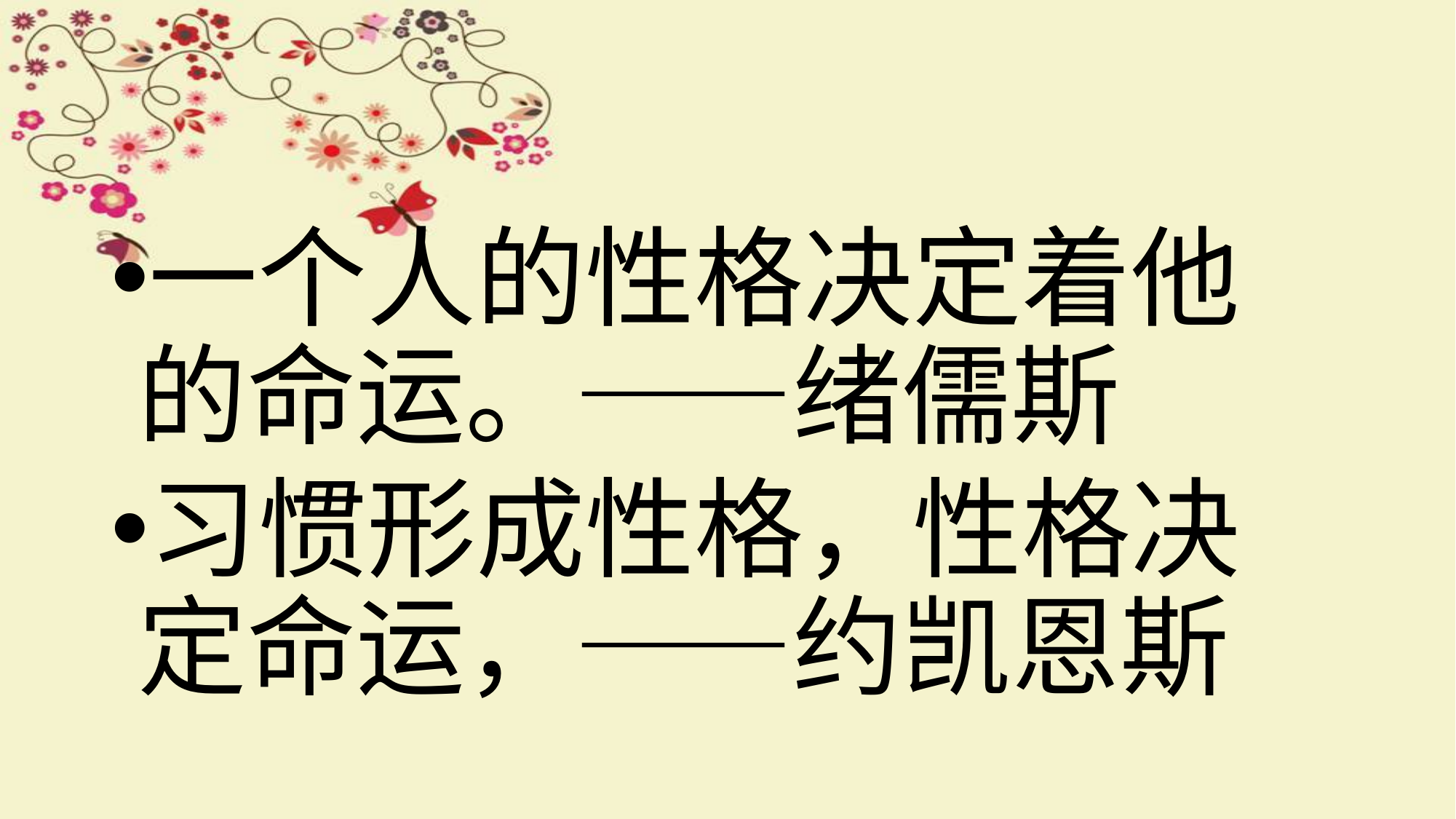

#
一个人的性格决定着他的命运。——绪儒斯
习惯形成性格，性格决定命运，——约凯恩斯